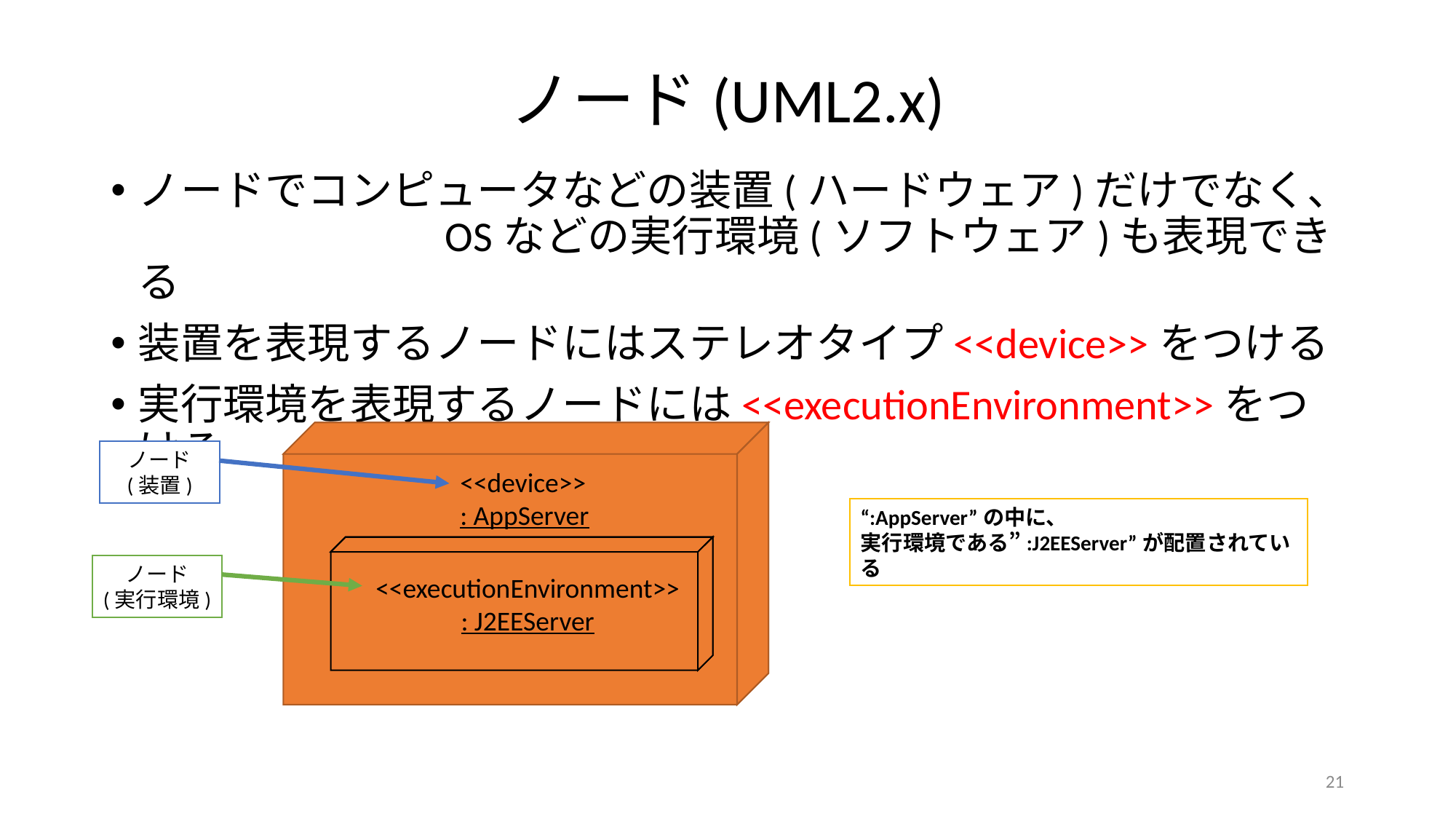

# ノード(UML2.x)
ノードでコンピュータなどの装置(ハードウェア)だけでなく、　　　　　　　OSなどの実行環境(ソフトウェア)も表現できる
装置を表現するノードにはステレオタイプ<<device>>をつける
実行環境を表現するノードには<<executionEnvironment>>をつける

ノード
(装置)
<<device>>
: AppServer
“:AppServer”の中に、
実行環境である”:J2EEServer”が配置されている

ノード
(実行環境)
<<executionEnvironment>>
: J2EEServer
21